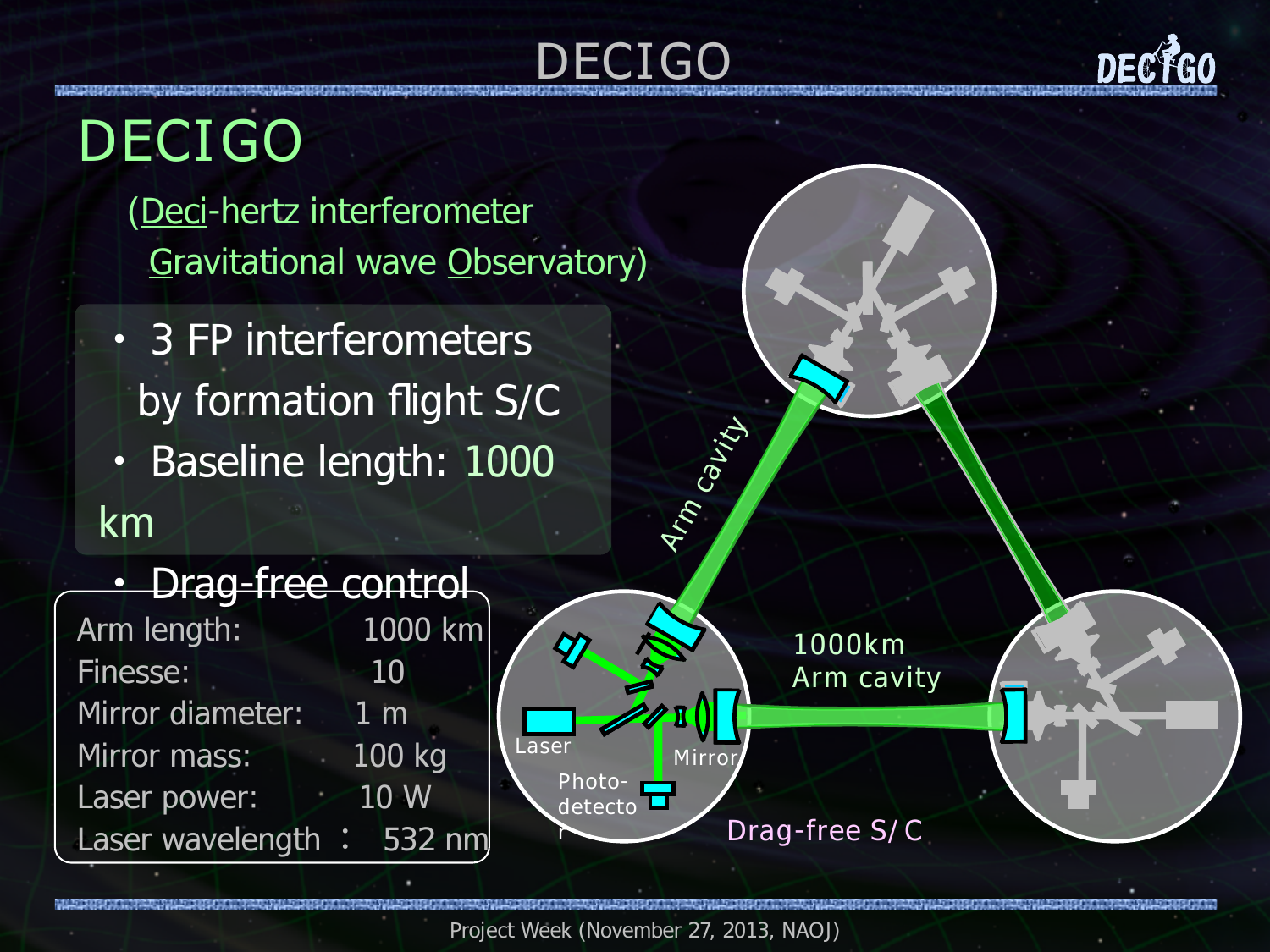

# DECIGO
DECIGO

Arm cavity

1000km
Arm cavity

Laser
Mirror

Photo-
detector

Drag-free S/C
(Deci-hertz interferometer
  Gravitational wave Observatory)
・3 FP interferometers
   by formation flight S/C
・Baseline length: 1000 km
・Drag-free control

Arm length:            1000 km
Finesse:                  10
Mirror diameter:     1 m
Mirror mass:          100 kg
Laser power:          10 W
Laser wavelength：  532 nm
Project Week (November 27, 2013, NAOJ)